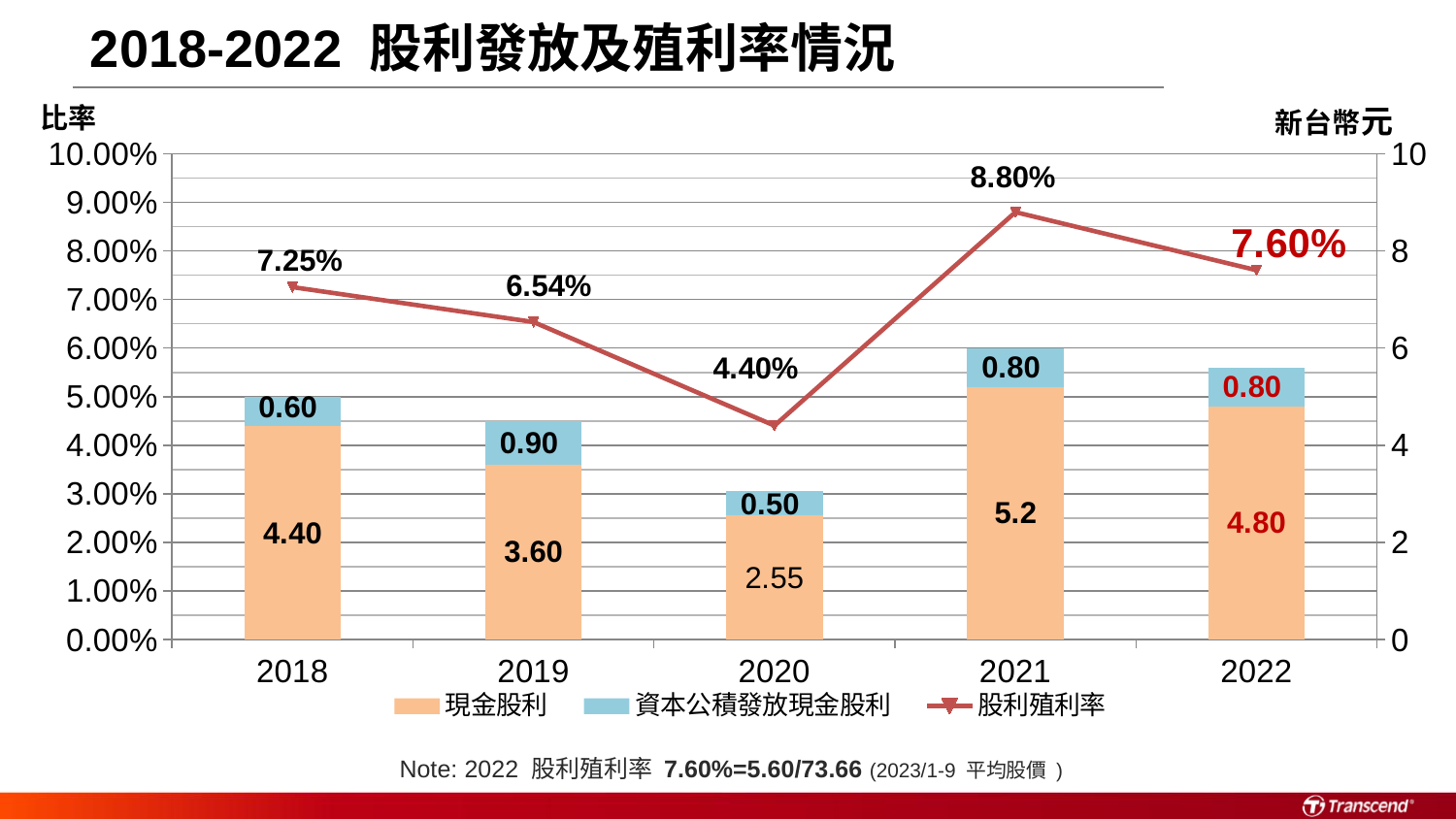

2018-2022 股利發放及殖利率情況

### Chart: 比率

| Category | 現金股利 | 資本公積發放現金股利 | 股利殖利率 |
|---|---|---|---|
| 2018 | 4.4 | 0.6 | 0.07254788160185723 |
| 2019 | 3.6 | 0.9 | 0.06536897152818129 |
| 2020 | 2.55 | 0.5 | 0.044030604879457196 |
| 2021 | 5.2 | 0.8 | 0.08796364169476617 |
| 2022 | 4.8 | 0.8 | 0.07602508689066545 |
                                       Note: 2022 股利殖利率 7.60%=5.60/73.66 (2023/1-9 平均股價 )